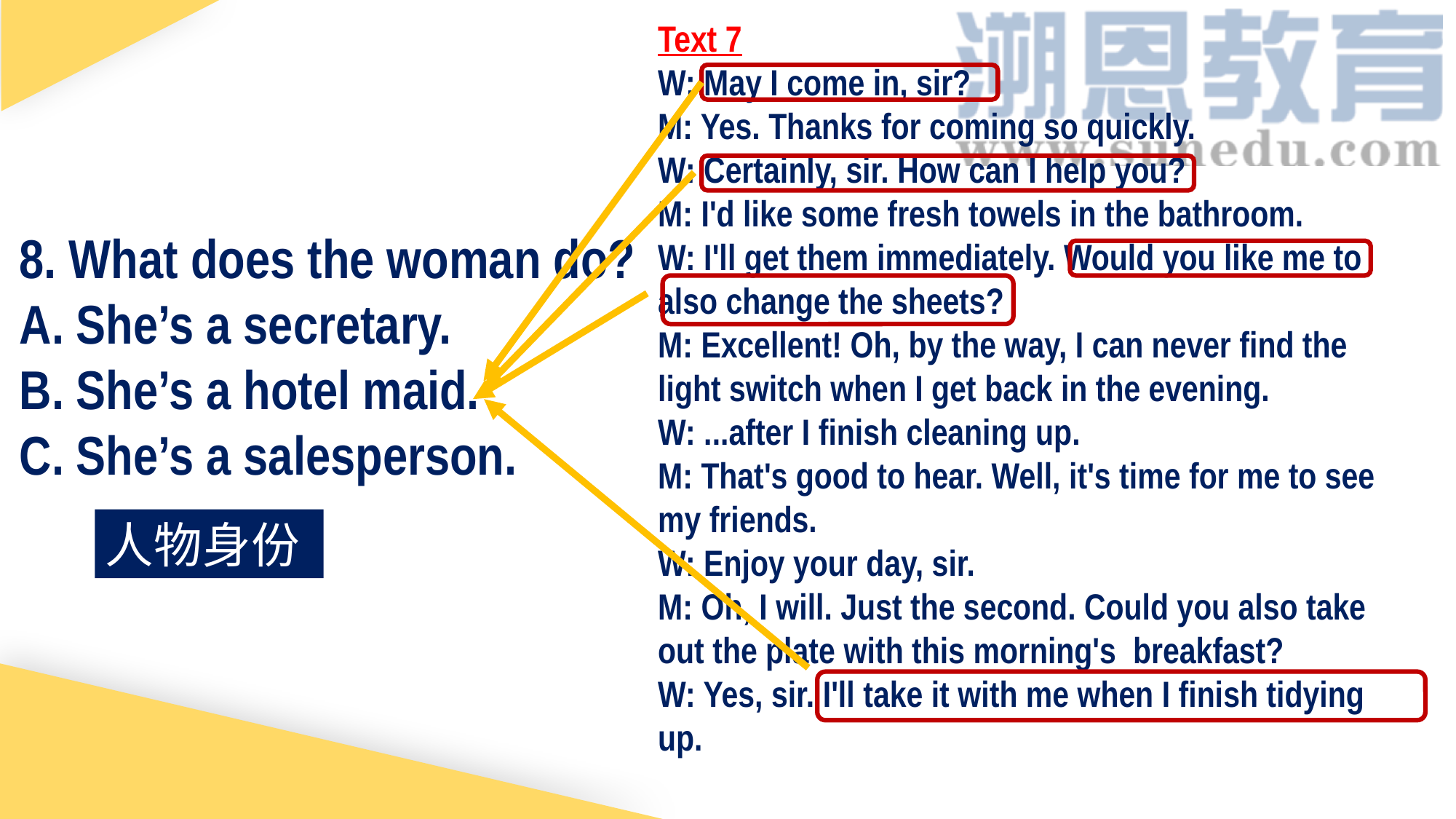

Text 7
W: May I come in, sir?
M: Yes. Thanks for coming so quickly.
W: Certainly, sir. How can I help you?
M: I'd like some fresh towels in the bathroom.
W: I'll get them immediately. Would you like me to also change the sheets?
M: Excellent! Oh, by the way, I can never find the light switch when I get back in the evening.
W: ...after I finish cleaning up.
M: That's good to hear. Well, it's time for me to see my friends.
W: Enjoy your day, sir.
M: Oh, I will. Just the second. Could you also take out the plate with this morning's  breakfast?
W: Yes, sir. I'll take it with me when I finish tidying up.

8. What does the woman do?
A. She’s a secretary.
B. She’s a hotel maid.
C. She’s a salesperson.

人物身份